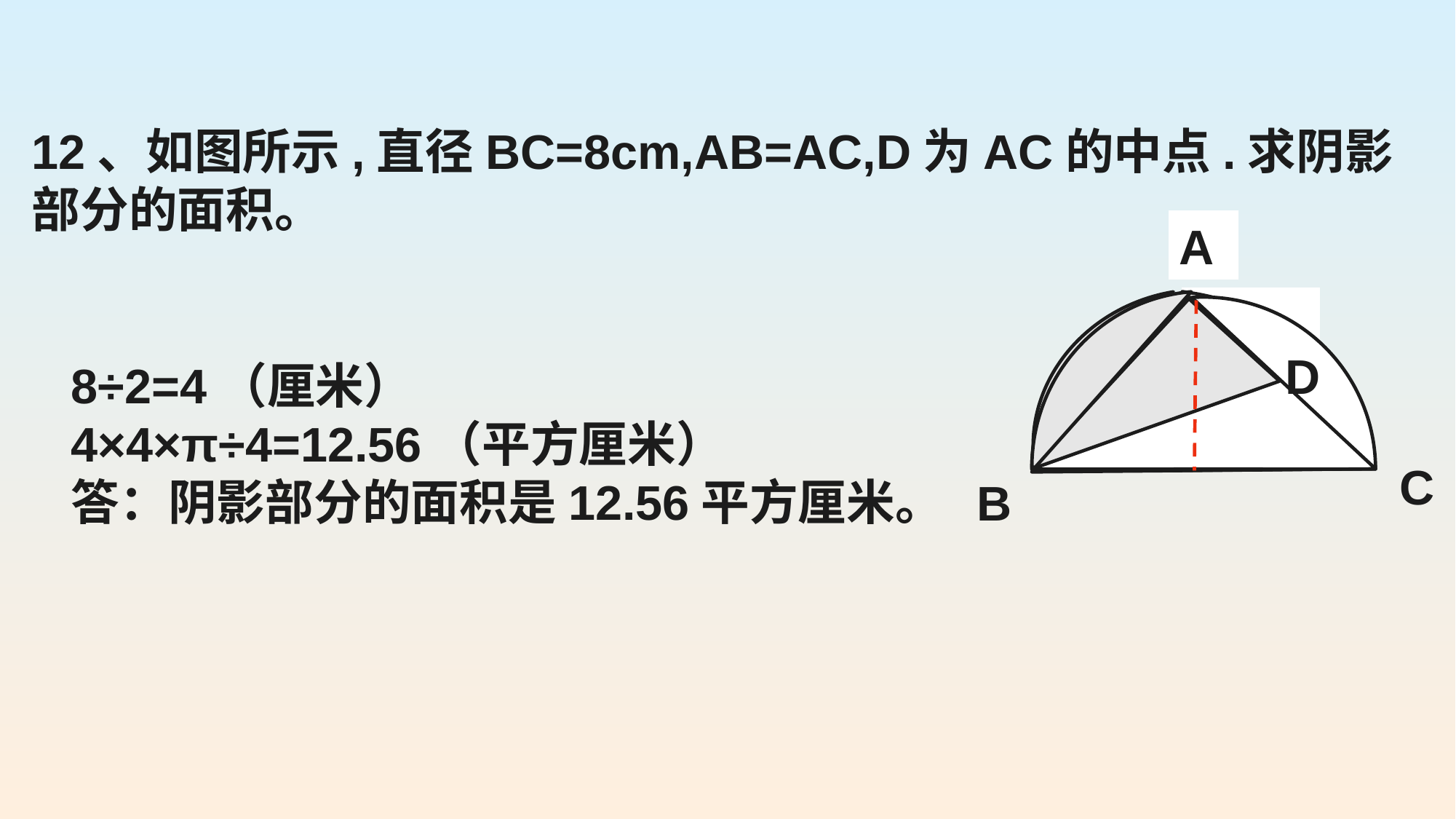

12、如图所示,直径BC=8cm,AB=AC,D为AC的中点.求阴影部分的面积。
A

D

8÷2=4（厘米）
4×4×π÷4=12.56（平方厘米）
答：阴影部分的面积是12.56平方厘米。
C
B